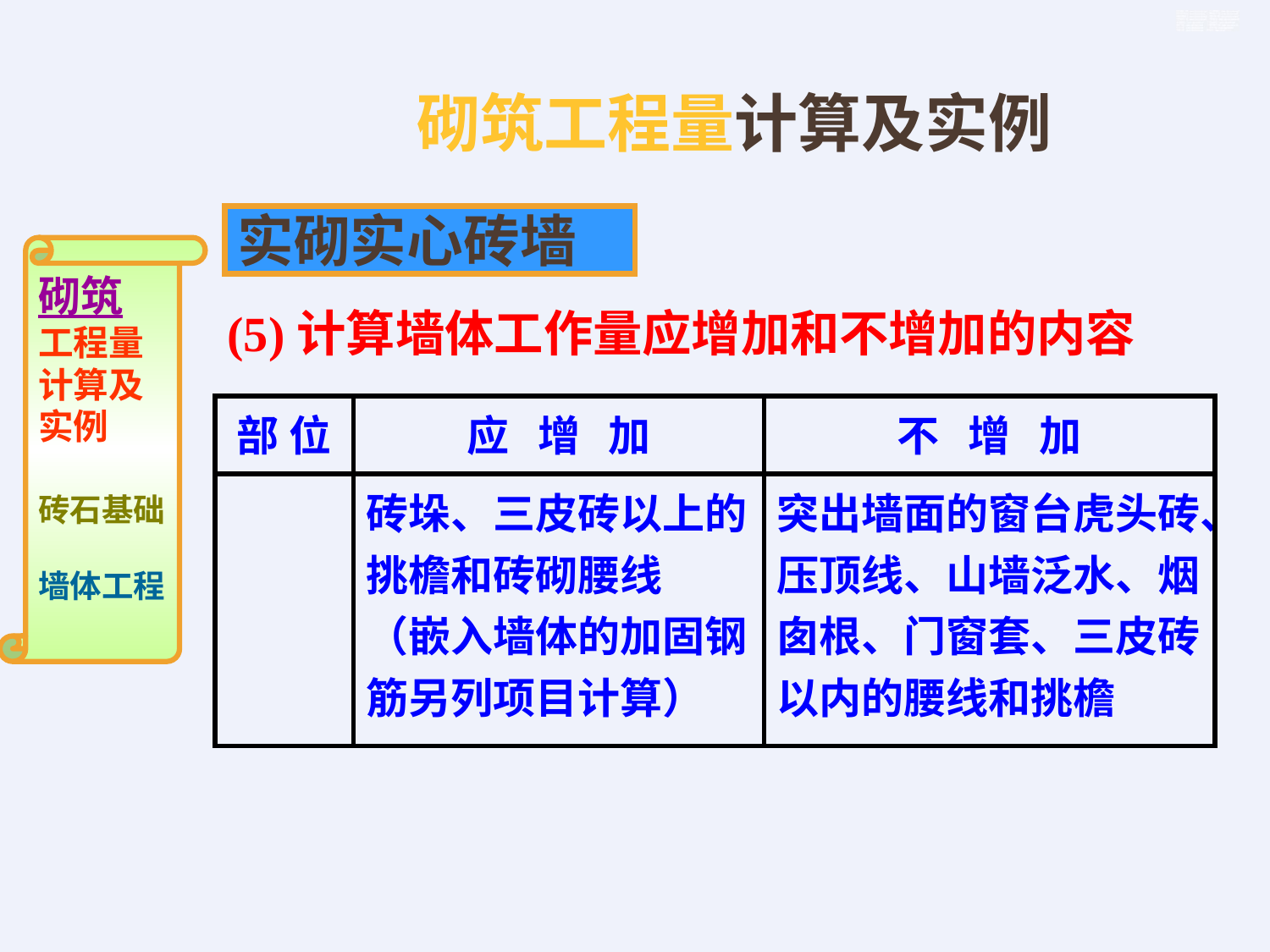

砌筑工程量计算及实例
实砌实心砖墙
砌筑
工程量计算及实例

砖石基础

墙体工程

(5)计算墙体工作量应增加和不增加的内容
| 部 位 | 应 增 加 | 不 增 加 |
| --- | --- | --- |
|  | 砖垛、三皮砖以上的挑檐和砖砌腰线 （嵌入墙体的加固钢筋另列项目计算） | 突出墙面的窗台虎头砖、压顶线、山墙泛水、烟囱根、门窗套、三皮砖以内的腰线和挑檐 |
49